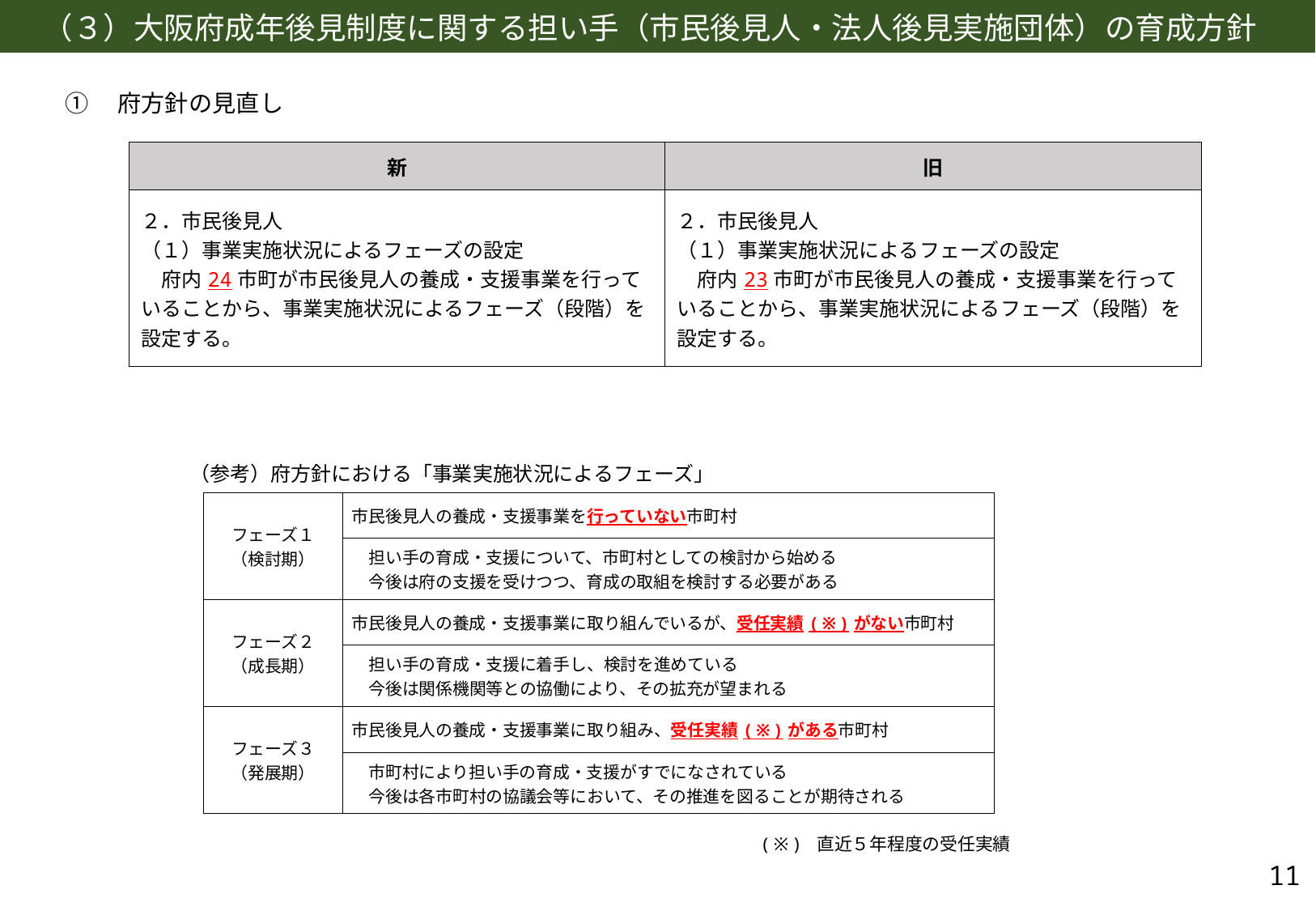

# （３）大阪府成年後見制度に関する担い手（市民後見人・法人後見実施団体）の育成方針
①　府方針の見直し
| 新 | 旧 |
| --- | --- |
| ２．市民後見人 （１）事業実施状況によるフェーズの設定 　府内24市町が市民後見人の養成・支援事業を行っていることから、事業実施状況によるフェーズ（段階）を設定する。 | ２．市民後見人 （１）事業実施状況によるフェーズの設定 　府内23市町が市民後見人の養成・支援事業を行っていることから、事業実施状況によるフェーズ（段階）を設定する。 |
（参考）府方針における「事業実施状況によるフェーズ」
| フェーズ１ （検討期） | 市民後見人の養成・支援事業を行っていない市町村 |
| --- | --- |
|  | 担い手の育成・支援について、市町村としての検討から始める 　今後は府の支援を受けつつ、育成の取組を検討する必要がある |
| フェーズ２ （成長期） | 市民後見人の養成・支援事業に取り組んでいるが、受任実績(※)がない市町村 |
|  | 担い手の育成・支援に着手し、検討を進めている 　今後は関係機関等との協働により、その拡充が望まれる |
| フェーズ３ （発展期） | 市民後見人の養成・支援事業に取り組み、受任実績(※)がある市町村 |
|  | 市町村により担い手の育成・支援がすでになされている 　今後は各市町村の協議会等において、その推進を図ることが期待される |
(※) 直近５年程度の受任実績
11